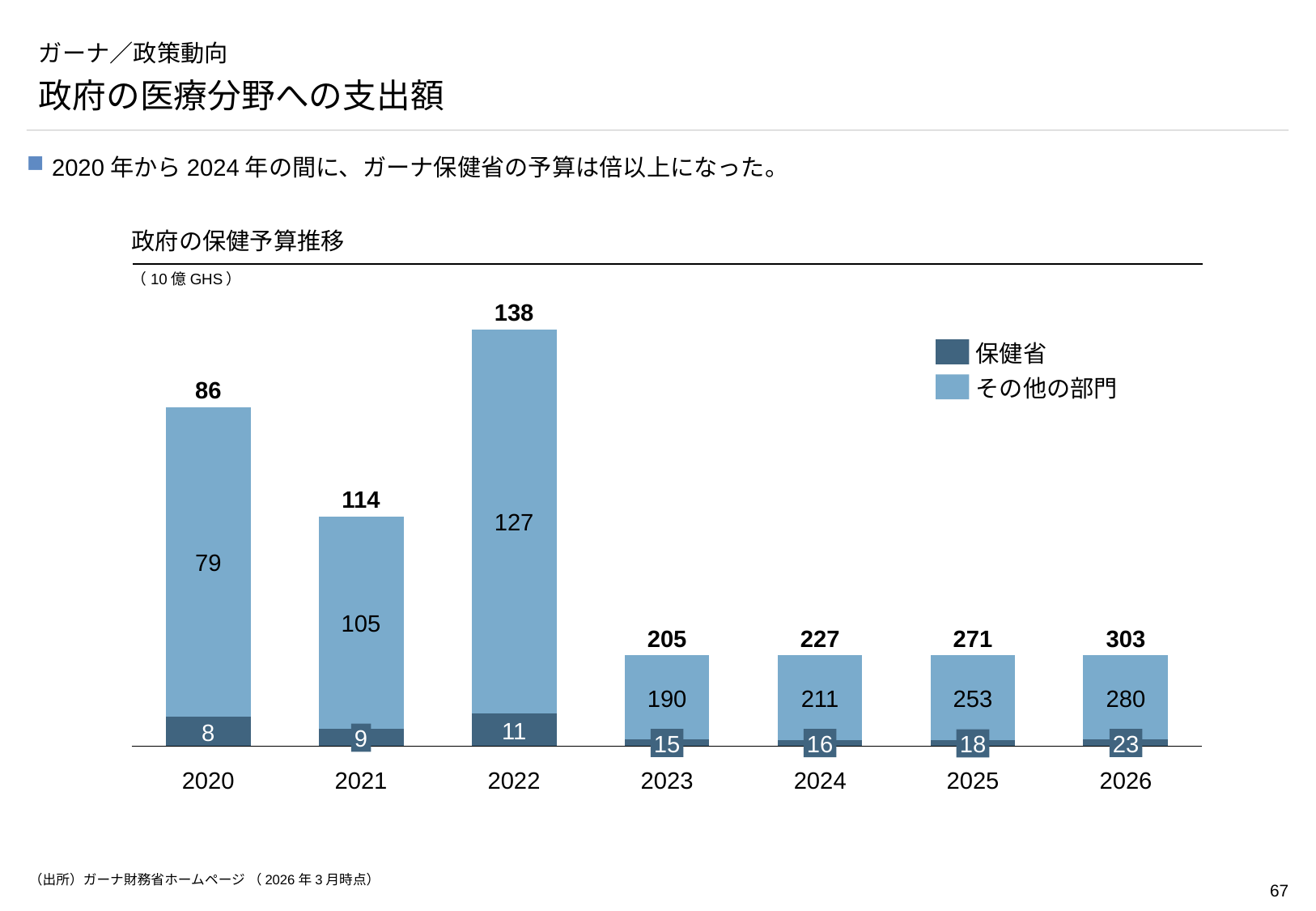

# ガーナ／政策動向
政府の医療分野への支出額
2020年から2024年の間に、ガーナ保健省の予算は倍以上になった。
政府の保健予算推移
（10億GHS）
138

### Chart

| Category |  |  |
|---|---|---|
保健省

その他の部門

86
114
127
79
105
205
227
271
303
190
280
211
253
11
8
9
15
23
16
18
2020
2021
2022
2023
2024
2025
2026
（出所）ガーナ財務省ホームページ （2026年3月時点）